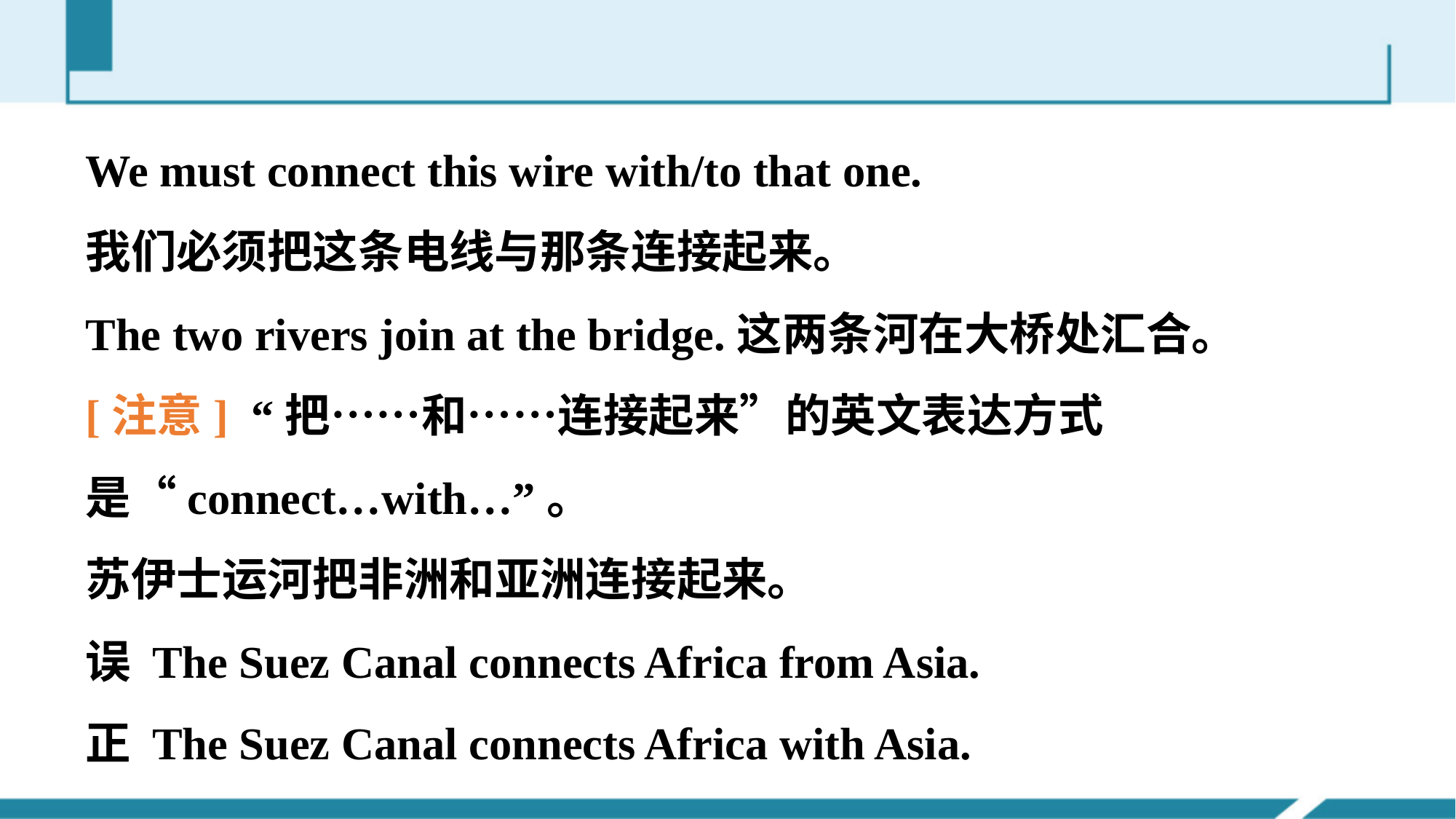

We must connect this wire with/to that one.
我们必须把这条电线与那条连接起来。
The two rivers join at the bridge.这两条河在大桥处汇合。
[注意]  “把……和……连接起来”的英文表达方式是“connect…with…”。
苏伊士运河把非洲和亚洲连接起来。
误 The Suez Canal connects Africa from Asia.
正 The Suez Canal connects Africa with Asia.